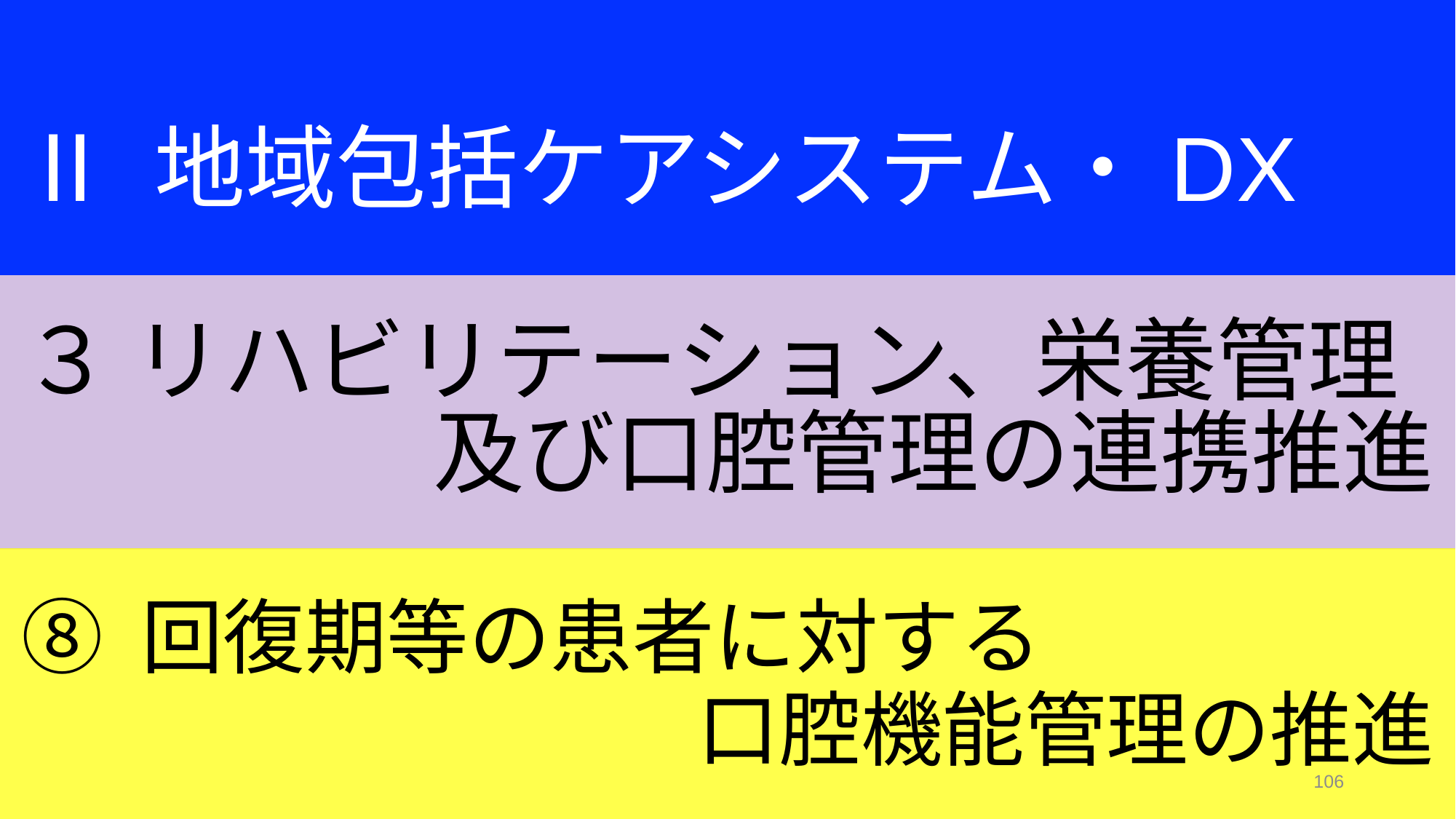

Ⅱ 地域包括ケアシステム・DX
３ リハビリテーション、栄養管理
　　　　及び口腔管理の連携推進
⑧ 回復期等の患者に対する
口腔機能管理の推進
106